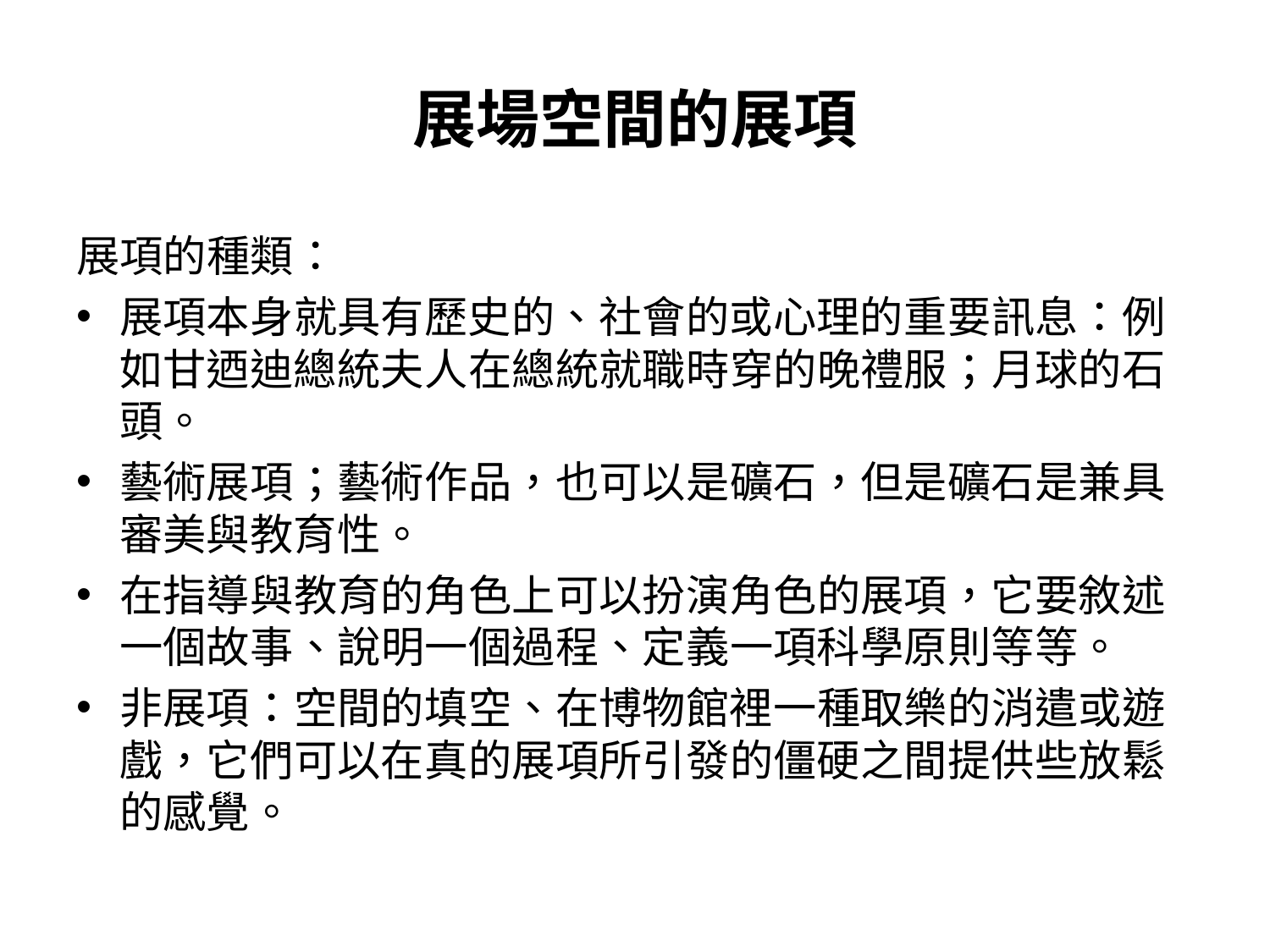

# 展場空間的展項
展項的種類：
展項本身就具有歷史的、社會的或心理的重要訊息：例如甘迺迪總統夫人在總統就職時穿的晚禮服；月球的石頭。
藝術展項；藝術作品，也可以是礦石，但是礦石是兼具審美與教育性。
在指導與教育的角色上可以扮演角色的展項，它要敘述一個故事、說明一個過程、定義一項科學原則等等。
非展項：空間的填空、在博物館裡一種取樂的消遣或遊戲，它們可以在真的展項所引發的僵硬之間提供些放鬆的感覺。